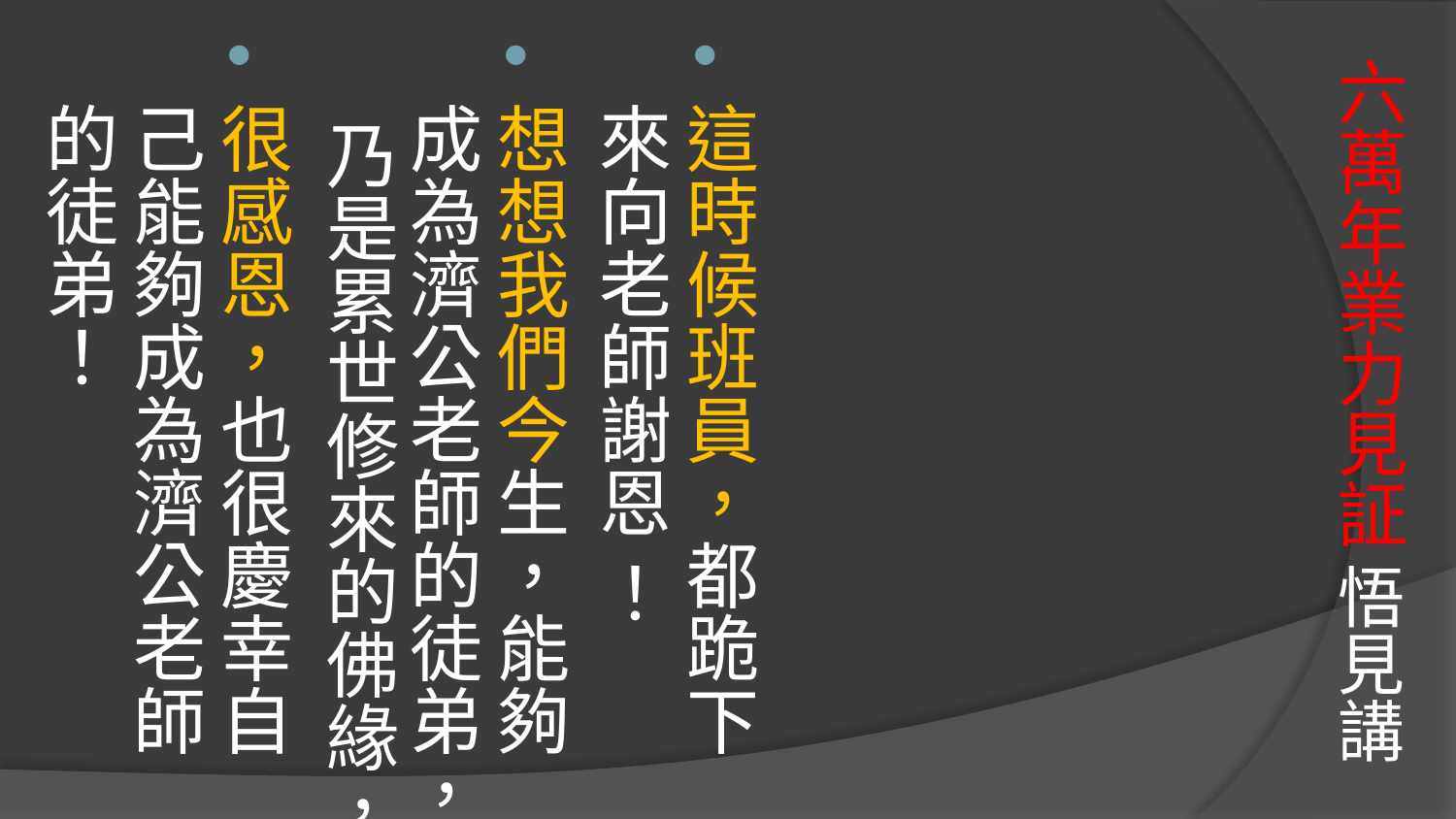

這時候班員，都跪下來向老師謝恩 ！
想想我們今生，能夠成為濟公老師的徒弟， 乃是累世修來的佛緣，
很感恩，也很慶幸自己能夠成為濟公老師的徒弟！
# 六萬年業力見証 悟見講